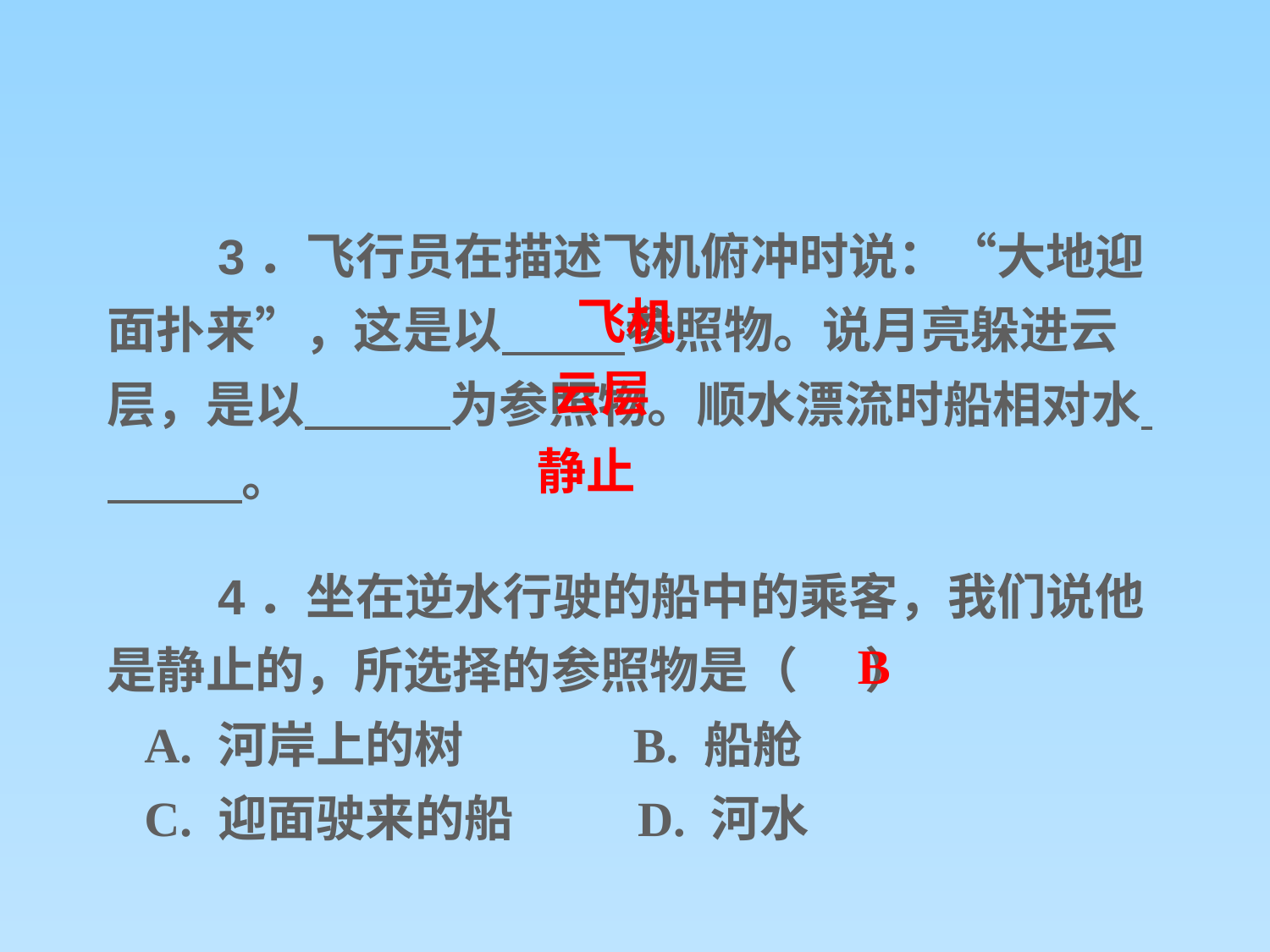

3．飞行员在描述飞机俯冲时说：“大地迎面扑来”，这是以           参照物。说月亮躲进云层，是以             为参照物。顺水漂流时船相对水              。
飞机
云层
静止
　　4．坐在逆水行驶的船中的乘客，我们说他是静止的，所选择的参照物是（      ）
   A. 河岸上的树              B. 船舱
   C. 迎面驶来的船          D. 河水
B